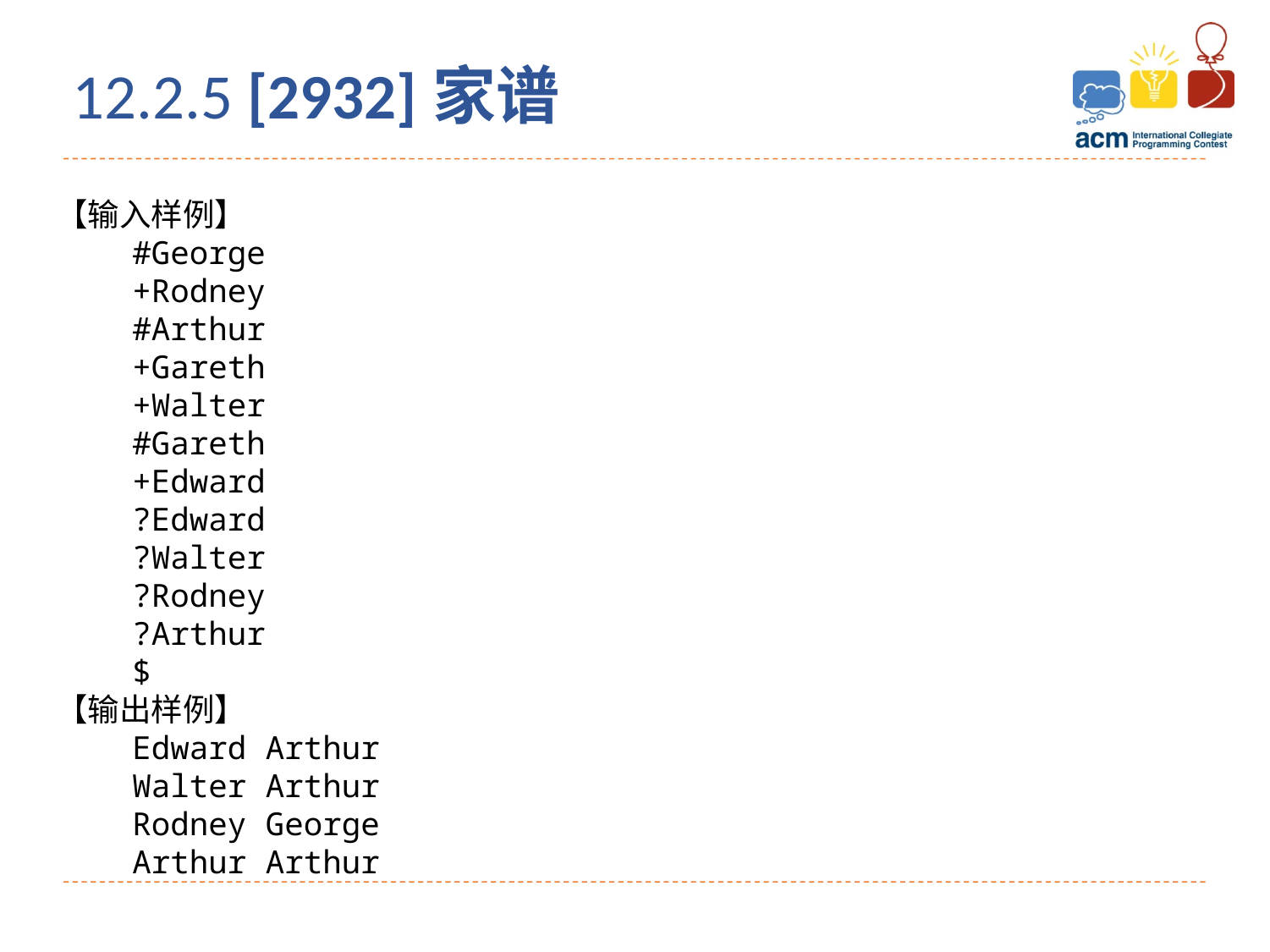

12.2.5 [2932]家谱

【输入样例】
    #George
    +Rodney
    #Arthur
    +Gareth
    +Walter
    #Gareth
    +Edward
    ?Edward
    ?Walter
    ?Rodney
    ?Arthur
    $
【输出样例】
    Edward Arthur
    Walter Arthur
    Rodney George
    Arthur Arthur
36